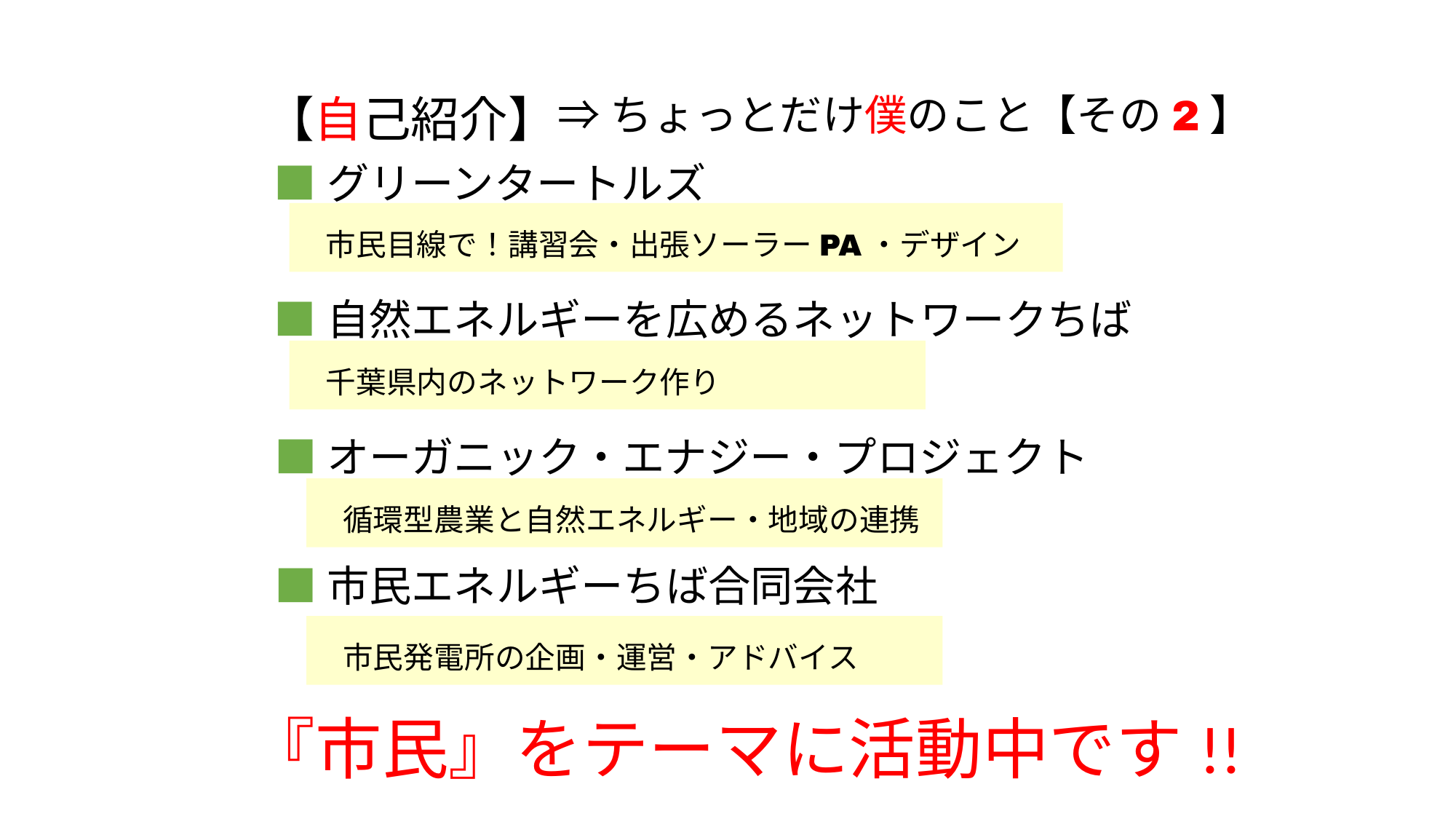

⇒ちょっとだけ僕のこと【その2】
【自己紹介】
■グリーンタートルズ

市民目線で！講習会・出張ソーラーPA・デザイン
■自然エネルギーを広めるネットワークちば

千葉県内のネットワーク作り
■オーガニック・エナジー・プロジェクト

循環型農業と自然エネルギー・地域の連携
■市民エネルギーちば合同会社

市民発電所の企画・運営・アドバイス
『市民』をテーマに活動中です!!